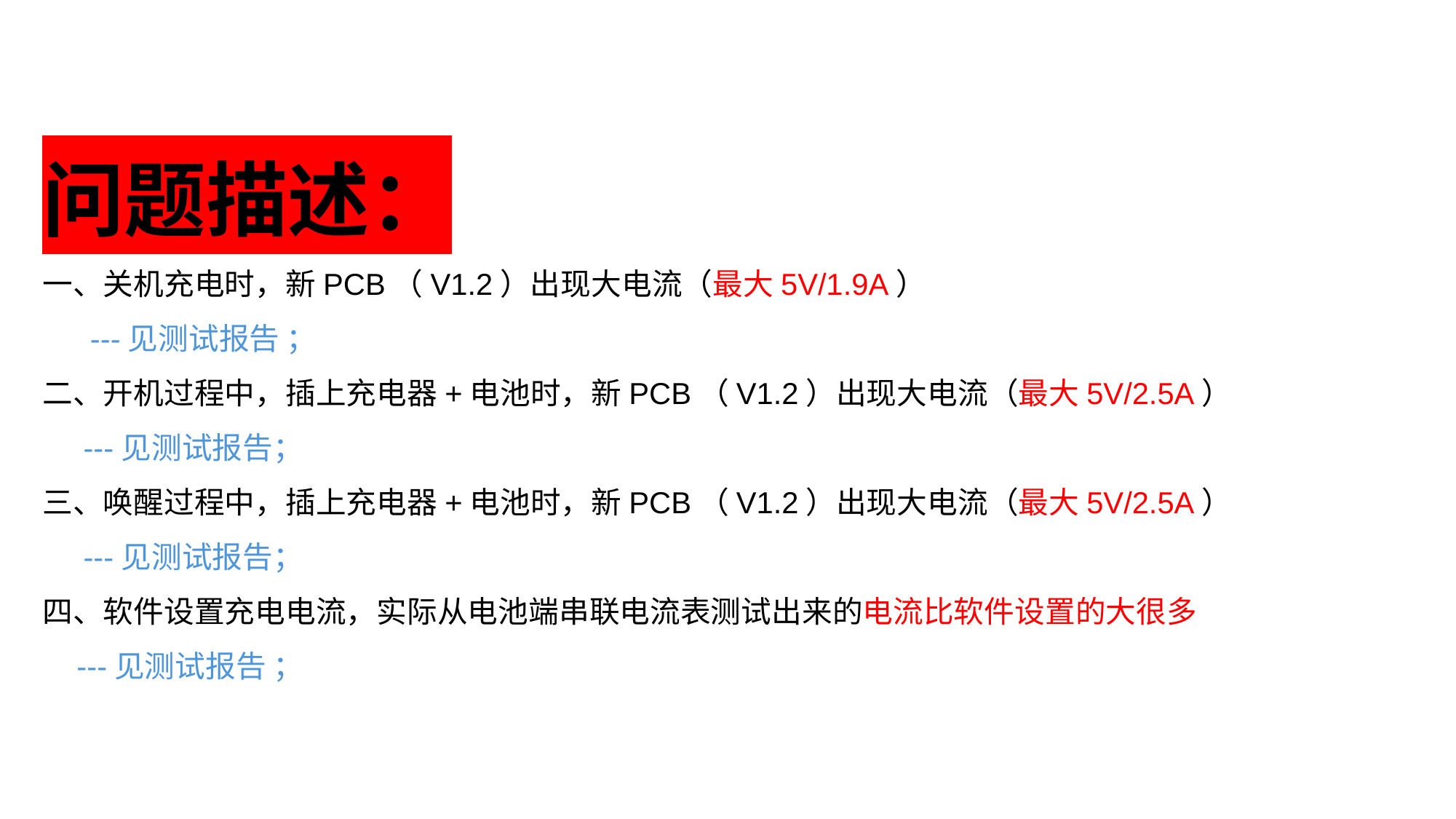

# 问题描述： 一、关机充电时，新PCB（V1.2）出现大电流（最大5V/1.9A） ---见测试报告 ； 二、开机过程中，插上充电器+电池时，新PCB（V1.2）出现大电流（最大5V/2.5A） ---见测试报告； 三、唤醒过程中，插上充电器+电池时，新PCB（V1.2）出现大电流（最大5V/2.5A） ---见测试报告； 四、软件设置充电电流，实际从电池端串联电流表测试出来的电流比软件设置的大很多 ---见测试报告 ；